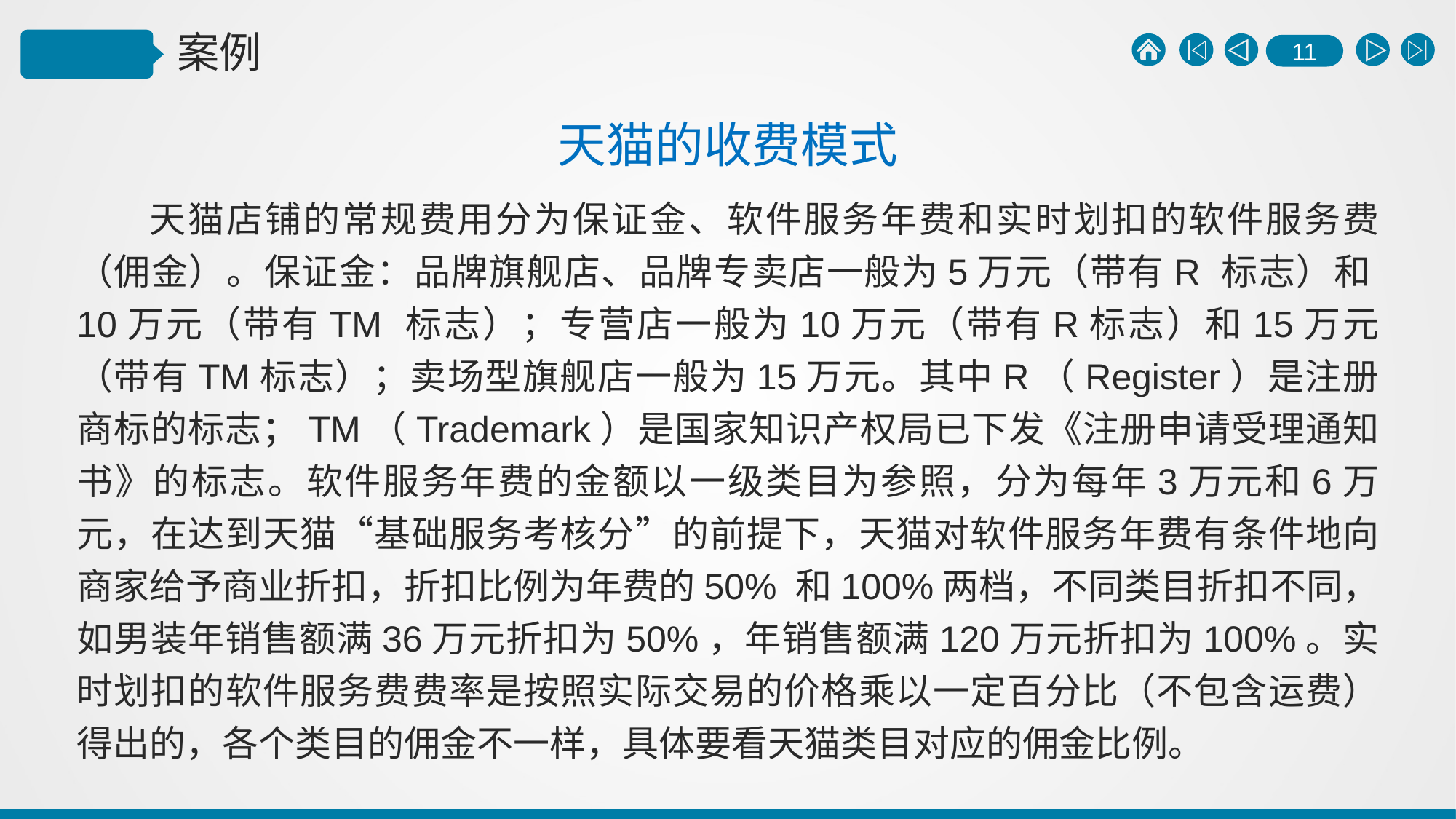

天猫的收费模式
天猫店铺的常规费用分为保证金、软件服务年费和实时划扣的软件服务费（佣金）。保证金：品牌旗舰店、品牌专卖店一般为5万元（带有R 标志）和10万元（带有TM 标志）；专营店一般为10万元（带有R标志）和15万元（带有TM标志）；卖场型旗舰店一般为15万元。其中R（Register）是注册商标的标志；TM（Trademark）是国家知识产权局已下发《注册申请受理通知书》的标志。软件服务年费的金额以一级类目为参照，分为每年3万元和6万元，在达到天猫“基础服务考核分”的前提下，天猫对软件服务年费有条件地向商家给予商业折扣，折扣比例为年费的50% 和100%两档，不同类目折扣不同，如男装年销售额满36万元折扣为50%，年销售额满120万元折扣为100%。实时划扣的软件服务费费率是按照实际交易的价格乘以一定百分比（不包含运费）得出的，各个类目的佣金不一样，具体要看天猫类目对应的佣金比例。